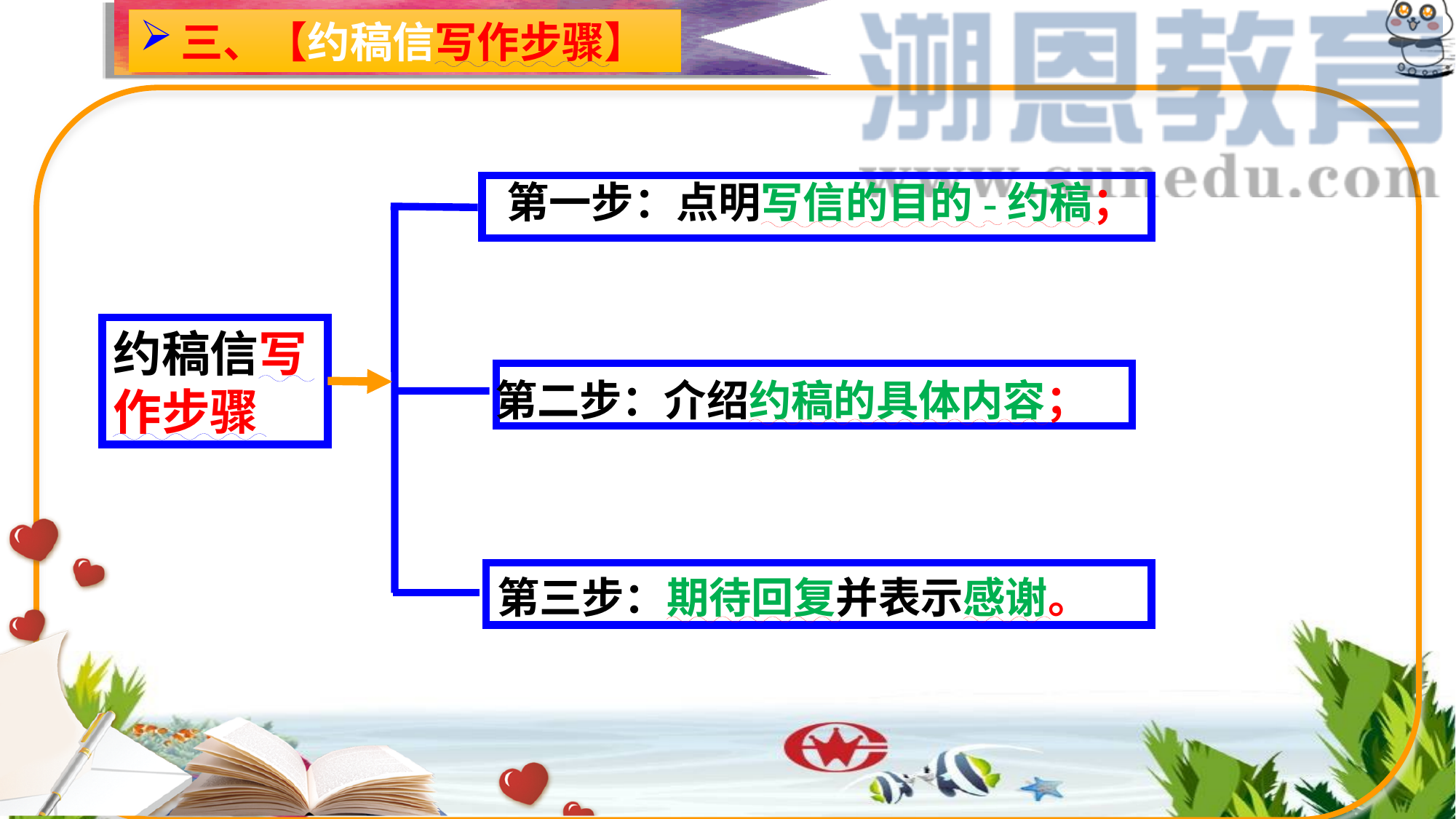

三、【约稿信写作步骤】
第一步：点明写信的目的-约稿；

约稿信写作步骤

第二步：介绍约稿的具体内容；

第三步：期待回复并表示感谢。